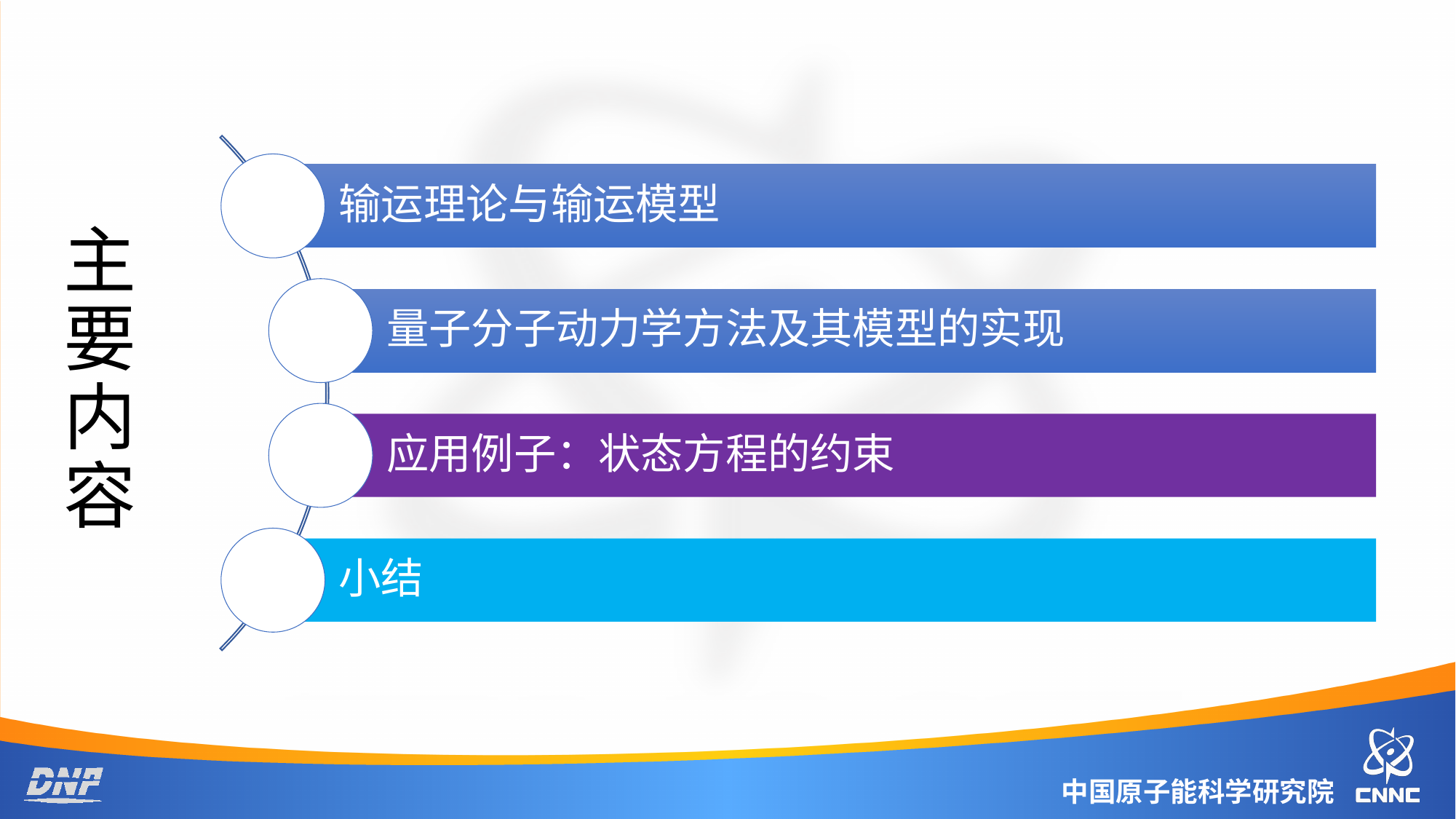

输运理论与输运模型
量子分子动力学方法及其模型的实现
应用例子：状态方程的约束
小结
主要内容